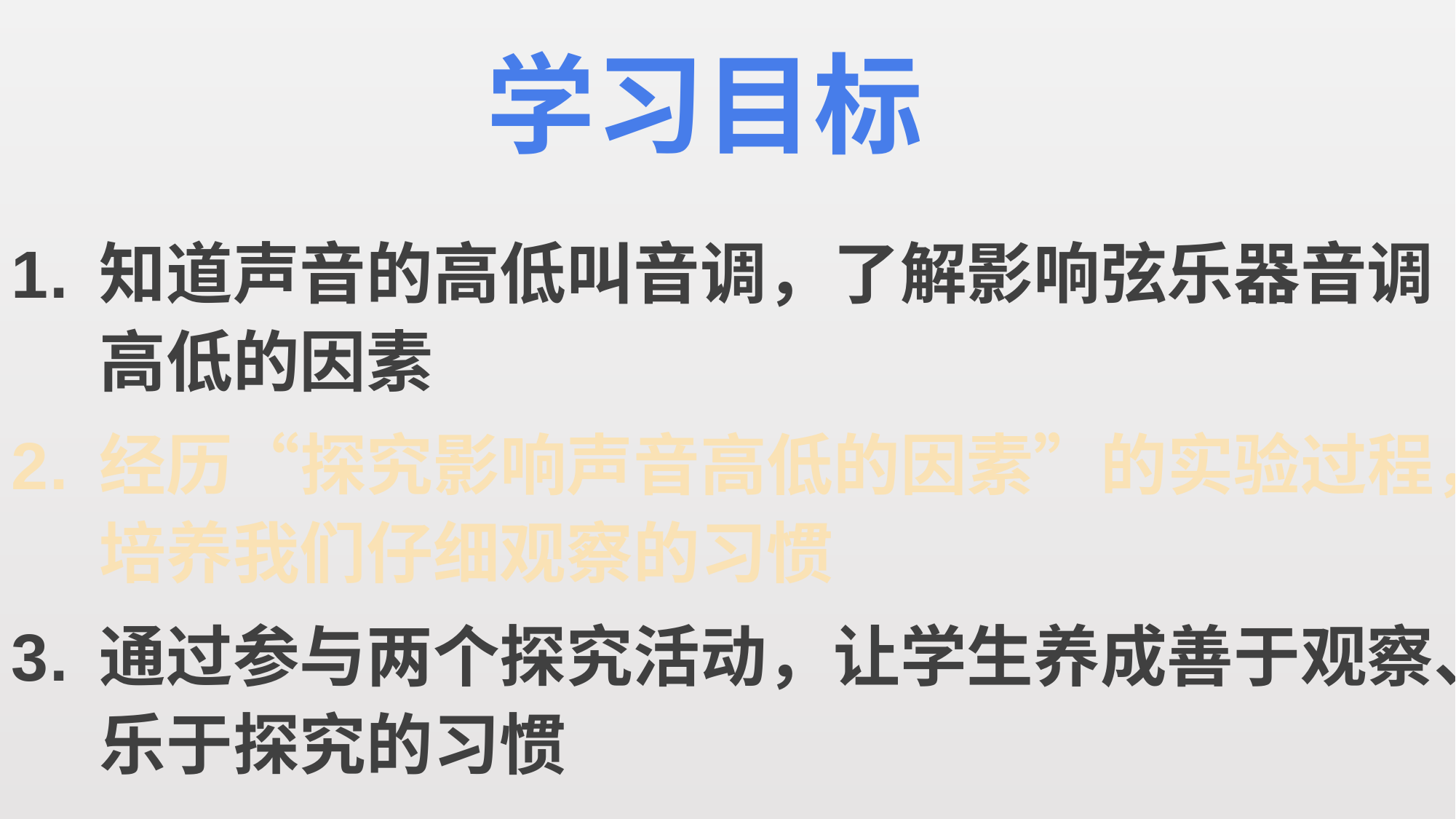

# 学习目标
知道声音的高低叫音调，了解影响弦乐器音调高低的因素
经历“探究影响声音高低的因素”的实验过程，培养我们仔细观察的习惯
通过参与两个探究活动，让学生养成善于观察、乐于探究的习惯